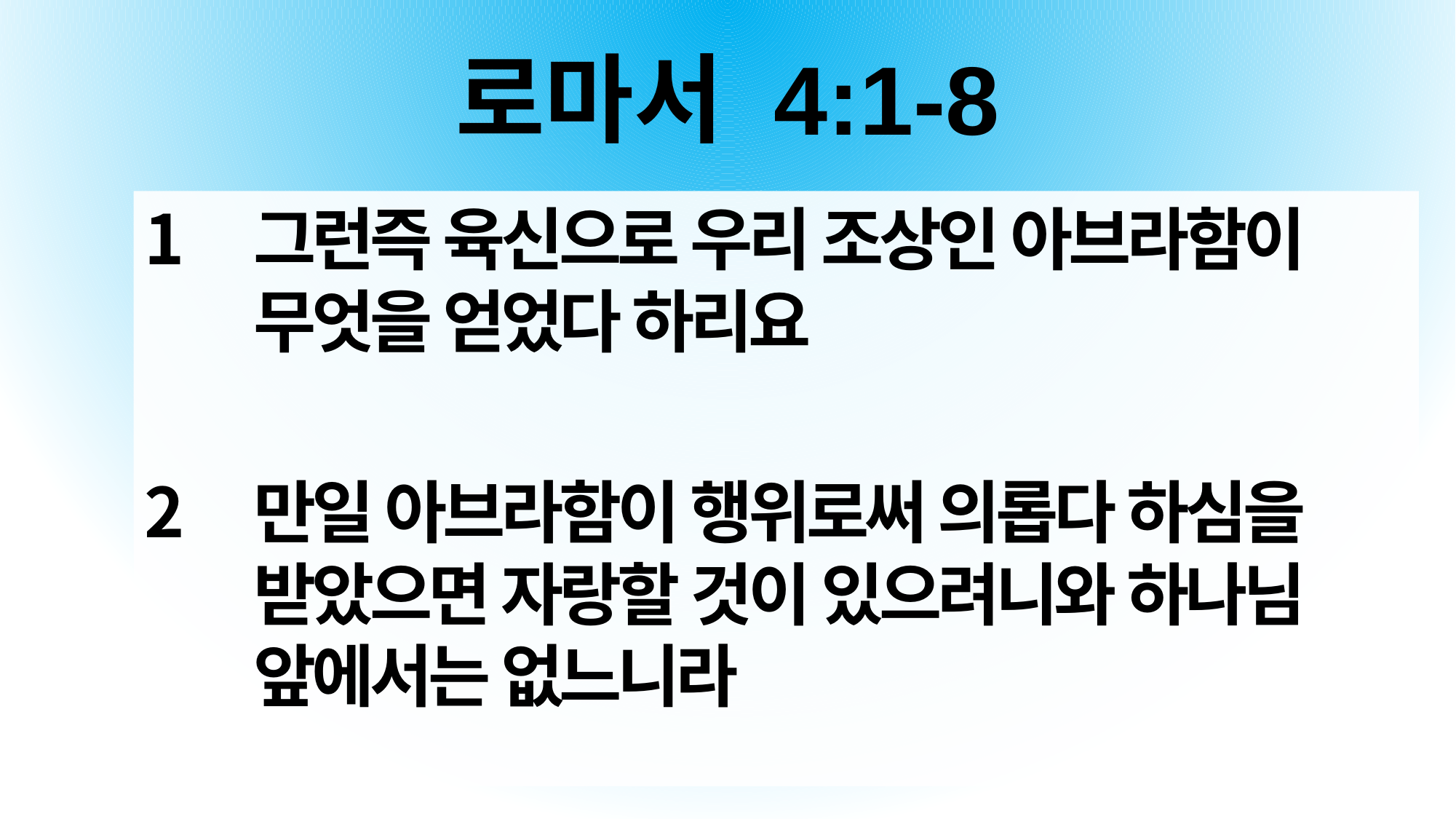

# 로마서 4:1-8
그런즉 육신으로 우리 조상인 아브라함이 무엇을 얻었다 하리요

만일 아브라함이 행위로써 의롭다 하심을 받았으면 자랑할 것이 있으려니와 하나님 앞에서는 없느니라